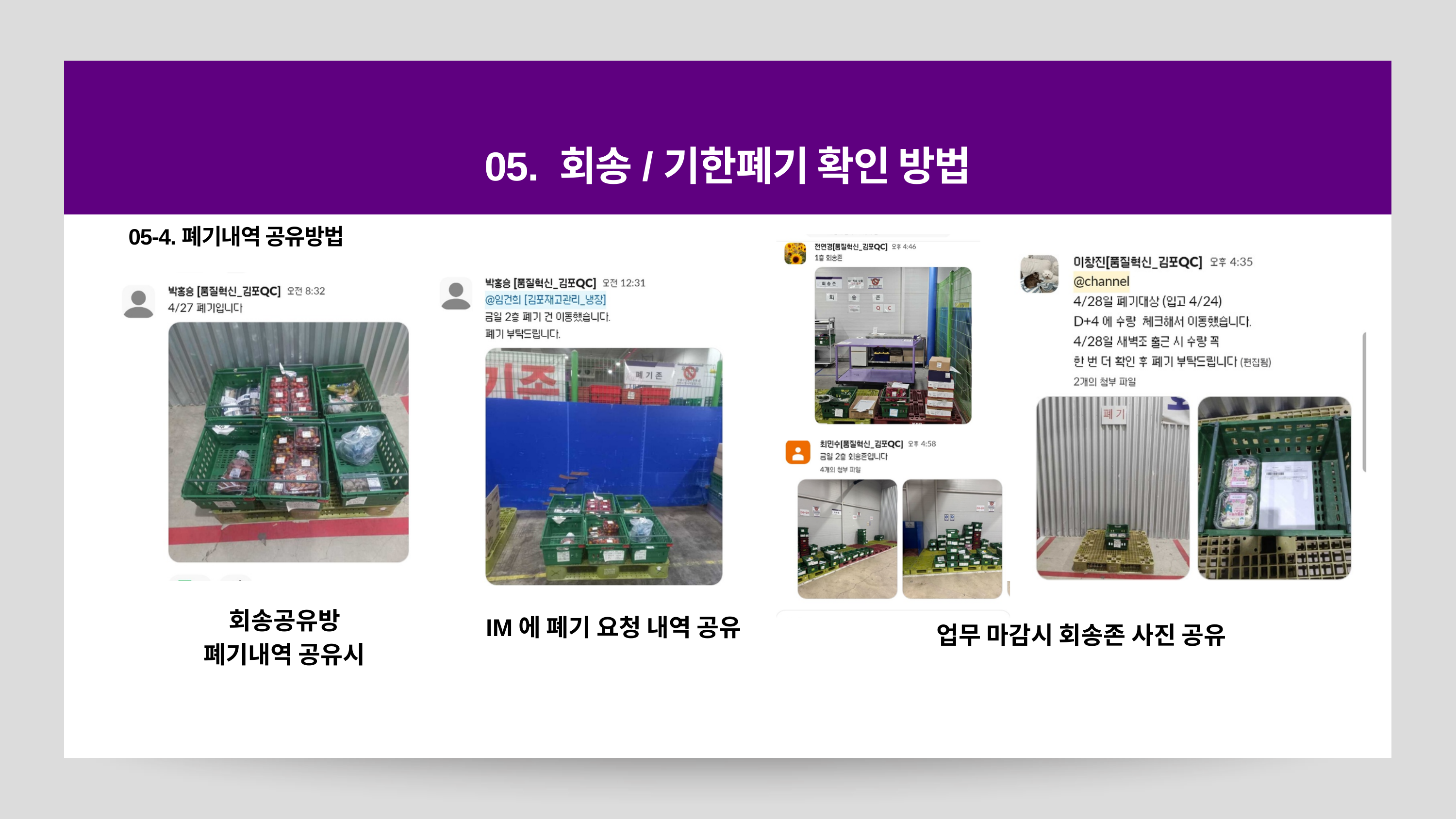

05. 회송/기한폐기 확인 방법
05-4.폐기내역 공유방법

회송공유방
폐기내역 공유시
IM에 폐기 요청 내역 공유
업무 마감시 회송존 사진 공유